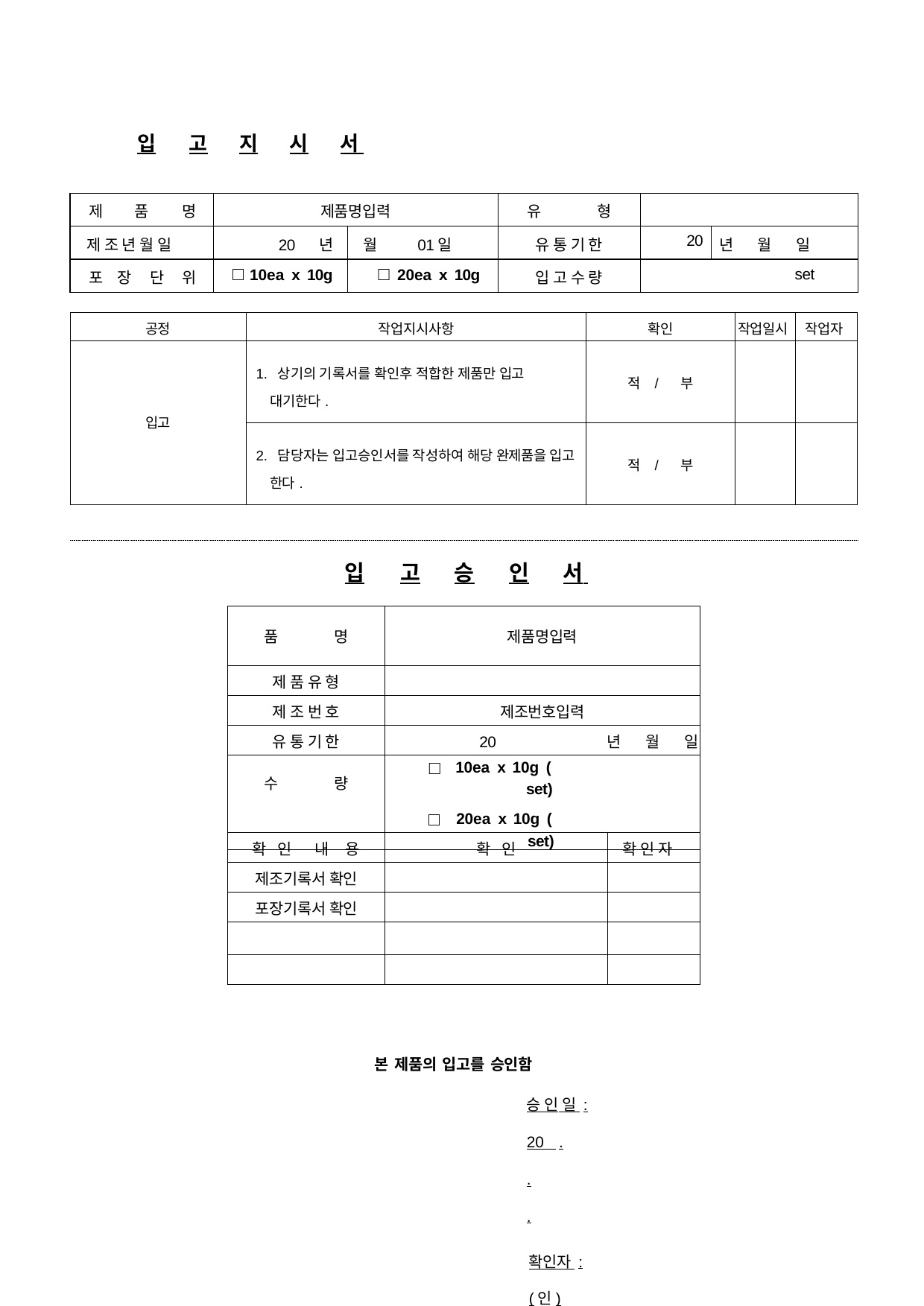

입	고	지	시	서
| 제 |  | 품 |  | 명 | 제품명입력 |  | 유 형 |  |  |  |  |
| --- | --- | --- | --- | --- | --- | --- | --- | --- | --- | --- | --- |
| 제 조 년 월 일 |  |  |  |  | 20 년 | 월 01일 | 유 통 기 한 | 20 | 년 | 월 | 일 |
| 포 | 장 | 단 |  | 위 | □ 10ea x 10g | □ 20ea x 10g | 입 고 수 량 | set |  |  |  |
| 공정 | 작업지시사항 | 확인 | 작업일시 | 작업자 |
| --- | --- | --- | --- | --- |
| 입고 | 1. 상기의 기록서를 확인후 적합한 제품만 입고 대기한다. | 적 / 부 |  |  |
|  | 2. 담당자는 입고승인서를 작성하여 해당 완제품을 입고 한다. | 적 / 부 |  |  |

입	고	승	인	서
| 품 명 | 제품명입력 |
| --- | --- |
| 제 품 유 형 |  |
| 제 조 번 호 | 제조번호입력 |
| 유 통 기 한 | 20 년 월 일 |
| 수 량 | 10ea x 10g ( set) 20ea x 10g ( set) |
| 확 인 내 용 | 확 인 | 확 인 자 |
| --- | --- | --- |
| 제조기록서 확인 |  |  |
| 포장기록서 확인 |  |  |
|  |  |  |
|  |  |  |
본 제품의 입고를 승인함
승 인 일 :	20  .	.	.

확인자 :	(인)